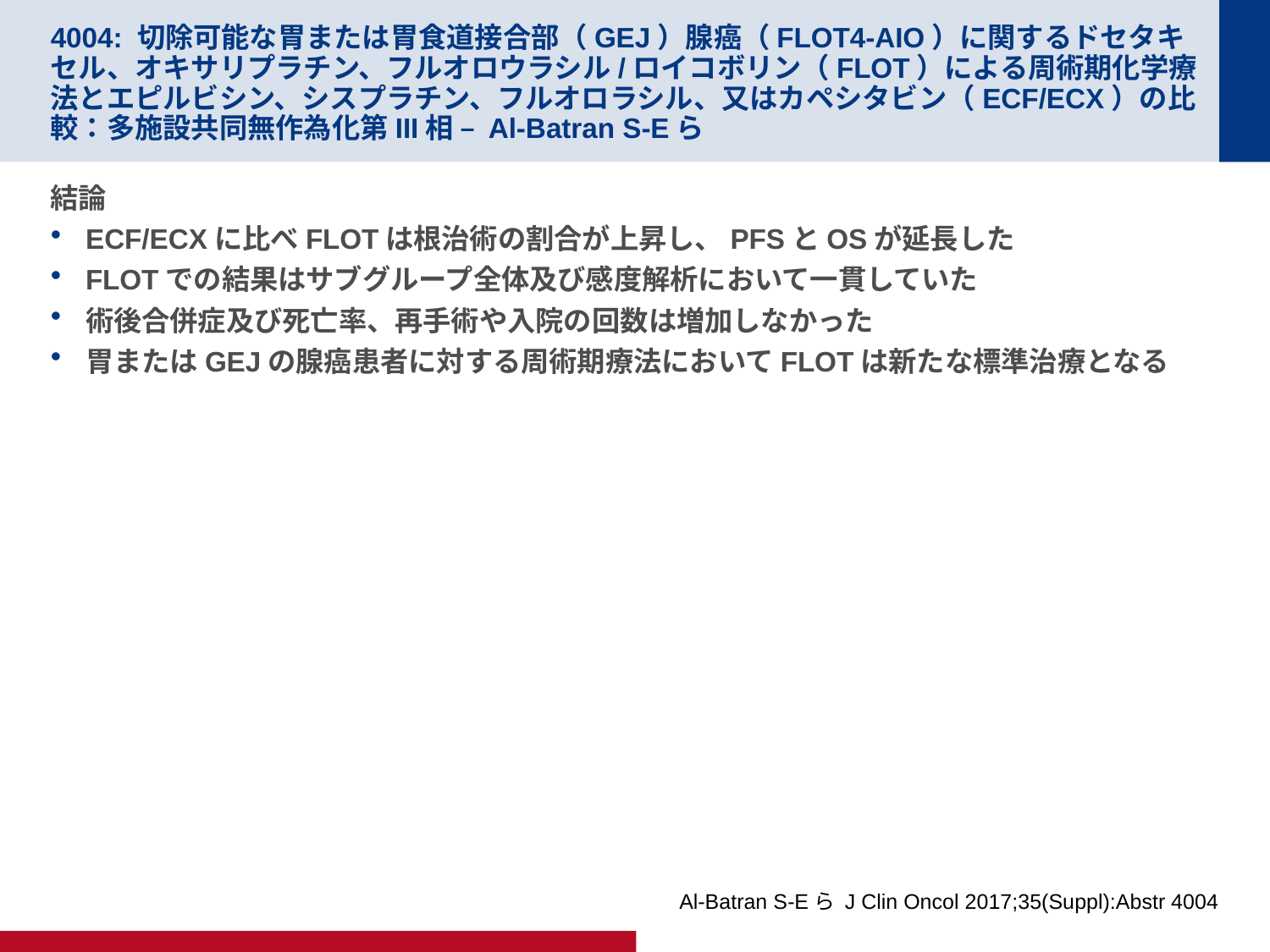

# 4004: 切除可能な胃または胃食道接合部（GEJ）腺癌（FLOT4-AIO）に関するドセタキセル、オキサリプラチン、フルオロウラシル/ロイコボリン（FLOT）による周術期化学療法とエピルビシン、シスプラチン、フルオロラシル、又はカペシタビン（ECF/ECX）の比較：多施設共同無作為化第III相 – Al-Batran S-Eら
結論
ECF/ECXに比べFLOTは根治術の割合が上昇し、PFSとOSが延長した
FLOTでの結果はサブグループ全体及び感度解析において一貫していた
術後合併症及び死亡率、再手術や入院の回数は増加しなかった
胃またはGEJの腺癌患者に対する周術期療法においてFLOTは新たな標準治療となる

Al-Batran S-Eら J Clin Oncol 2017;35(Suppl):Abstr 4004